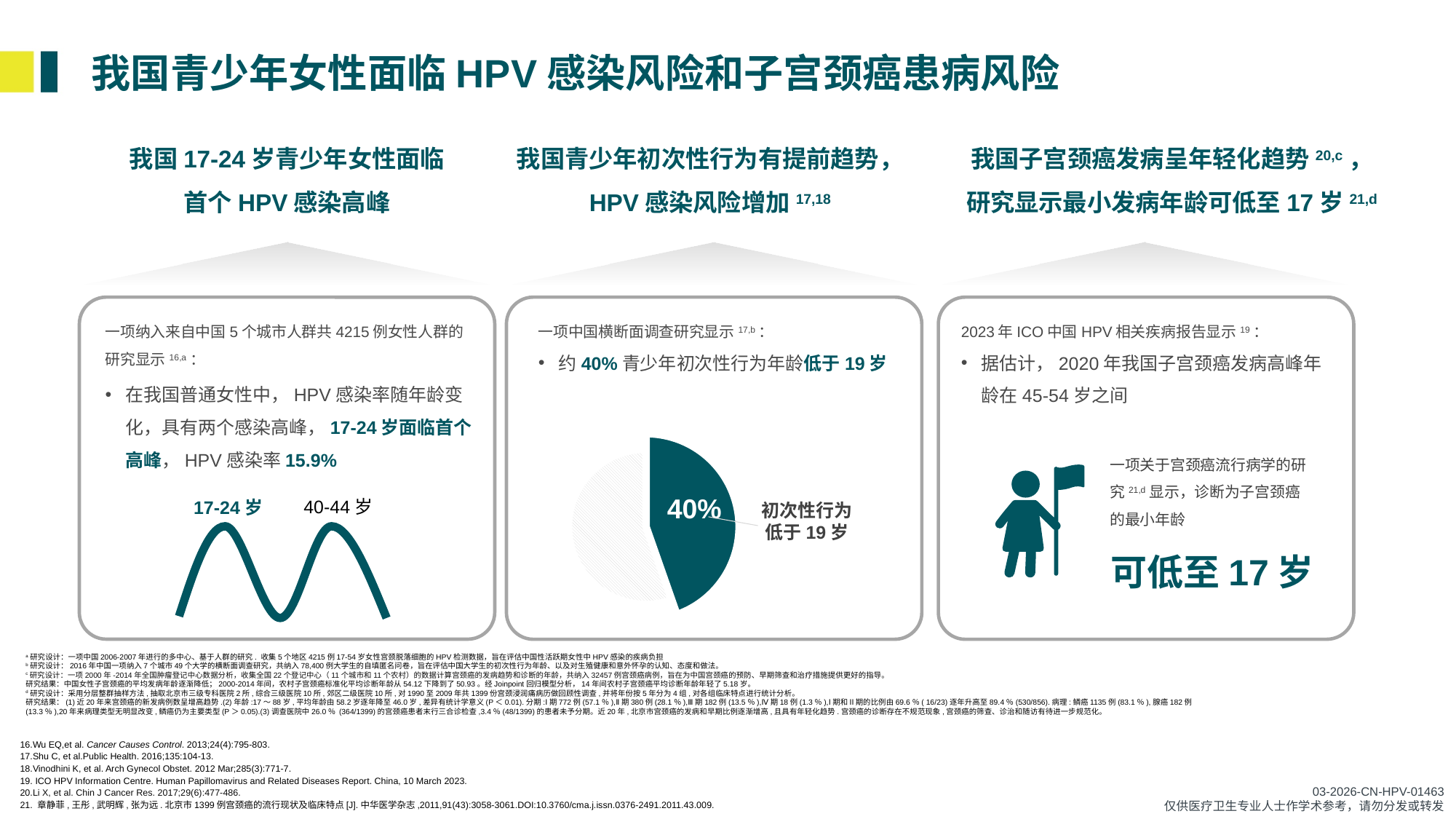

# 我国青少年女性面临HPV感染风险和子宫颈癌患病风险
我国17-24岁青少年女性面临首个HPV感染高峰
我国青少年初次性行为有提前趋势，
HPV感染风险增加17,18
我国子宫颈癌发病呈年轻化趋势20,c，
研究显示最小发病年龄可低至17岁21,d

一项纳入来自中国5个城市人群共4215例女性人群的研究显示16,a：
在我国普通女性中，HPV感染率随年龄变化，具有两个感染高峰，17-24岁面临首个高峰，HPV感染率15.9%
一项中国横断面调查研究显示17,b：
约40%青少年初次性行为年龄低于19岁
2023年ICO中国HPV相关疾病报告显示19：
据估计，2020年我国子宫颈癌发病高峰年龄在45-54岁之间

一项关于宫颈癌流行病学的研究21,d显示，诊断为子宫颈癌的最小年龄
可低至17岁

40%
40-44岁
17-24岁
初次性行为低于19岁

a研究设计：一项中国2006-2007年进行的多中心、基于人群的研究. 收集5个地区4215例17-54岁女性宫颈脱落细胞的HPV检测数据，旨在评估中国性活跃期女性中HPV感染的疾病负担
b研究设计：2016年中国一项纳入7个城市49个大学的横断面调查研究，共纳入78,400例大学生的自填匿名问卷，旨在评估中国大学生的初次性行为年龄、以及对生殖健康和意外怀孕的认知、态度和做法。
c研究设计：一项2000年-2014年全国肿瘤登记中心数据分析，收集全国22个登记中心（11个城市和11个农村）的数据计算宫颈癌的发病趋势和诊断的年龄，共纳入32457例宫颈癌病例，旨在为中国宫颈癌的预防、早期筛查和治疗措施提供更好的指导。
研究结果：中国女性子宫颈癌的平均发病年龄逐渐降低；2000-2014年间，农村子宫颈癌标准化平均诊断年龄从54.12下降到了50.93。经Joinpoint回归模型分析，14年间农村子宫颈癌平均诊断年龄年轻了5.18岁。
d研究设计：采用分层整群抽样方法,抽取北京市三级专科医院2所,综合三级医院10所,郊区二级医院10所,对1990至2009年共1399份宫颈浸润痛病历做回顾性调查,并将年份按5年分为4组,对各组临床特点进行统计分析。
研究结果：(1)近20年来宫颈癌的新发病例数呈增高趋势.(2)年龄:17～88岁,平均年龄由58.2岁逐年降至46.0岁,差异有统计学意义(P＜0.01).分期:Ⅰ期772例(57.1％),Ⅱ期380例(28.1％),Ⅲ期182例(13.5％),Ⅳ期18例(1.3％),Ⅰ期和Ⅱ期的比例由69.6％( 16/23)逐年升高至89.4％(530/856).病理:鳞癌1135例(83.1％),腺癌182例(13.3％),20年来病理类型无明显改变,鳞癌仍为主要类型(P＞0.05).(3)调查医院中26.0％ (364/1399)的宫颈癌患者末行三合诊检查,3.4％(48/1399)的患者未予分期。近20年,北京市宫颈癌的发病和早期比例逐渐增高,且具有年轻化趋势.宫颈癌的诊断存在不规范现象,宫颈癌的筛查、诊治和随访有待进一步规范化。
16.Wu EQ,et al. Cancer Causes Control. 2013;24(4):795-803.
17.Shu C, et al.Public Health. 2016;135:104-13.
18.Vinodhini K, et al. Arch Gynecol Obstet. 2012 Mar;285(3):771-7.
19. ICO HPV Information Centre. Human Papillomavirus and Related Diseases Report. China, 10 March 2023.
20.Li X, et al. Chin J Cancer Res. 2017;29(6):477-486.
21. 章静菲,王彤,武明辉,张为远.北京市1399例宫颈癌的流行现状及临床特点[J].中华医学杂志,2011,91(43):3058-3061.DOI:10.3760/cma.j.issn.0376-2491.2011.43.009.